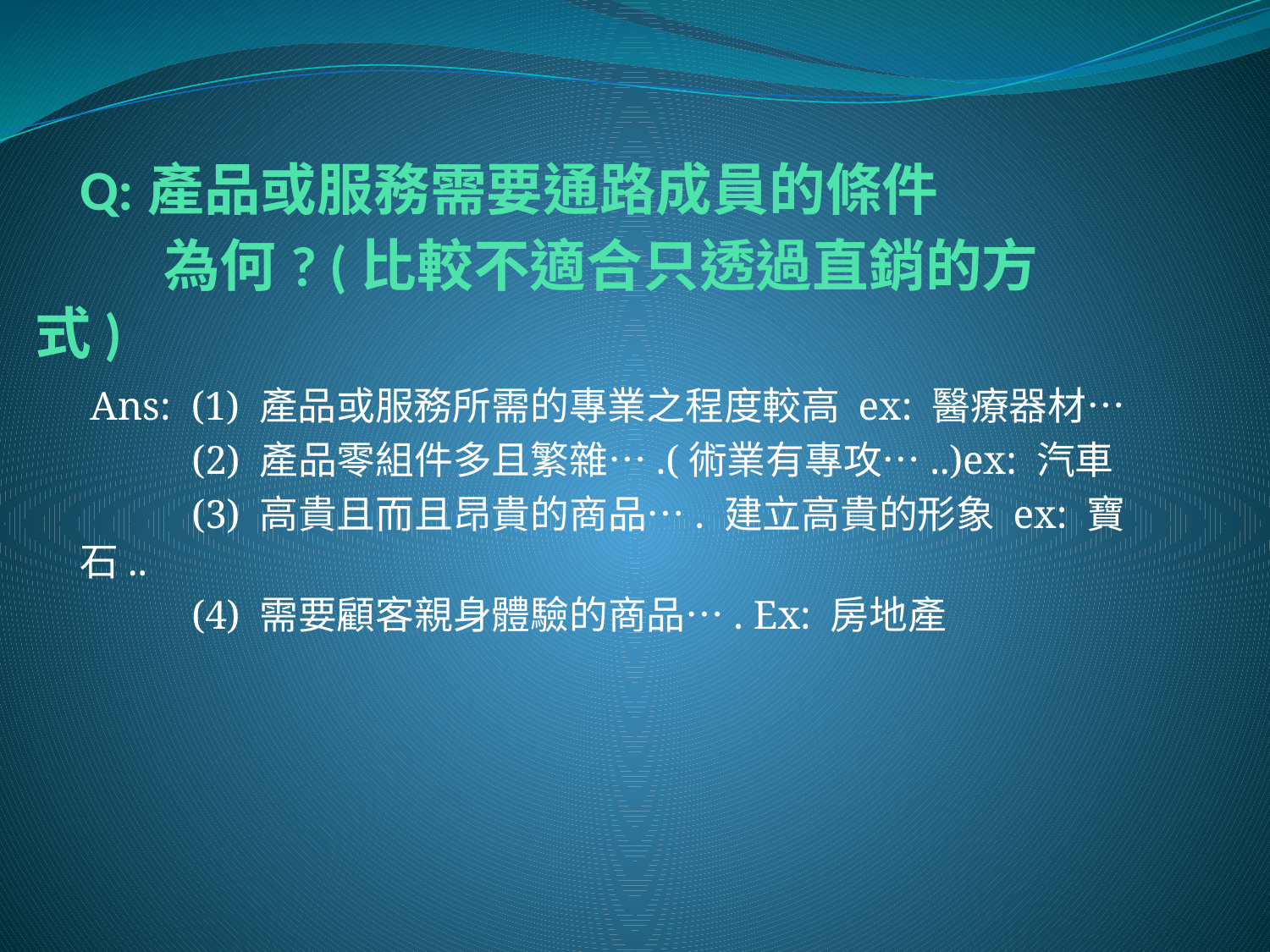

# Q:產品或服務需要通路成員的條件 為何? (比較不適合只透過直銷的方式)
 Ans:  (1) 產品或服務所需的專業之程度較高 ex: 醫療器材…
           (2) 產品零組件多且繁雜….(術業有專攻…..)ex: 汽車
           (3) 高貴且而且昂貴的商品…. 建立高貴的形象 ex: 寶石..
           (4) 需要顧客親身體驗的商品…. Ex: 房地產